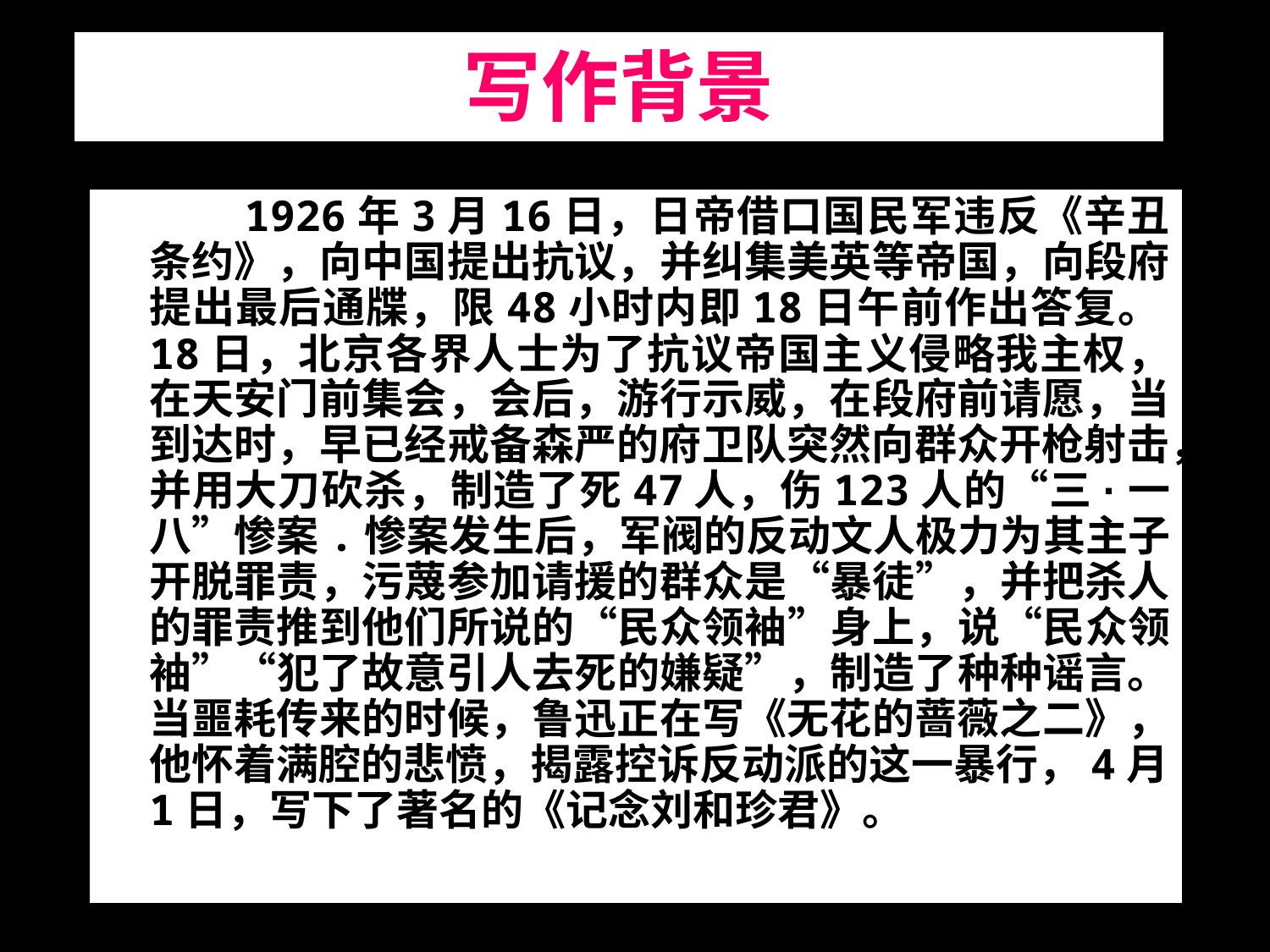

# 写作背景
           1926年3月16日，日帝借口国民军违反《辛丑条约》，向中国提出抗议，并纠集美英等帝国，向段府提出最后通牒，限48小时内即18日午前作出答复。18日，北京各界人士为了抗议帝国主义侵略我主权，在天安门前集会，会后，游行示威，在段府前请愿，当到达时，早已经戒备森严的府卫队突然向群众开枪射击，并用大刀砍杀，制造了死47人，伤123人的“三·一八”惨案.惨案发生后，军阀的反动文人极力为其主子开脱罪责，污蔑参加请援的群众是“暴徒”，并把杀人的罪责推到他们所说的“民众领袖”身上，说“民众领袖”“犯了故意引人去死的嫌疑”，制造了种种谣言。当噩耗传来的时候，鲁迅正在写《无花的蔷薇之二》，他怀着满腔的悲愤，揭露控诉反动派的这一暴行，4月1日，写下了著名的《记念刘和珍君》。